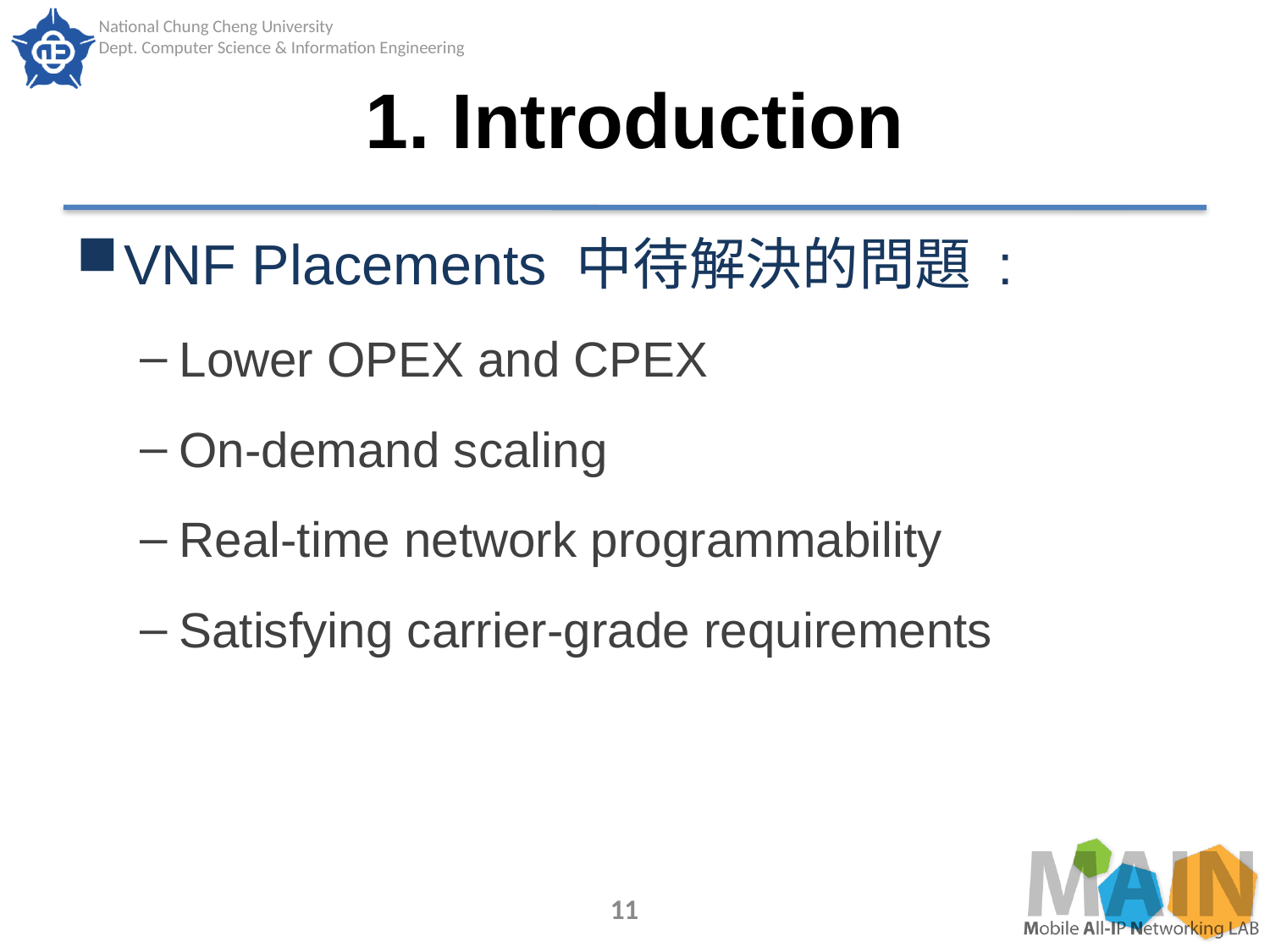

# 1. Introduction
VNF Placements 中待解決的問題 :
Lower OPEX and CPEX
On-demand scaling
Real-time network programmability
Satisfying carrier-grade requirements
11